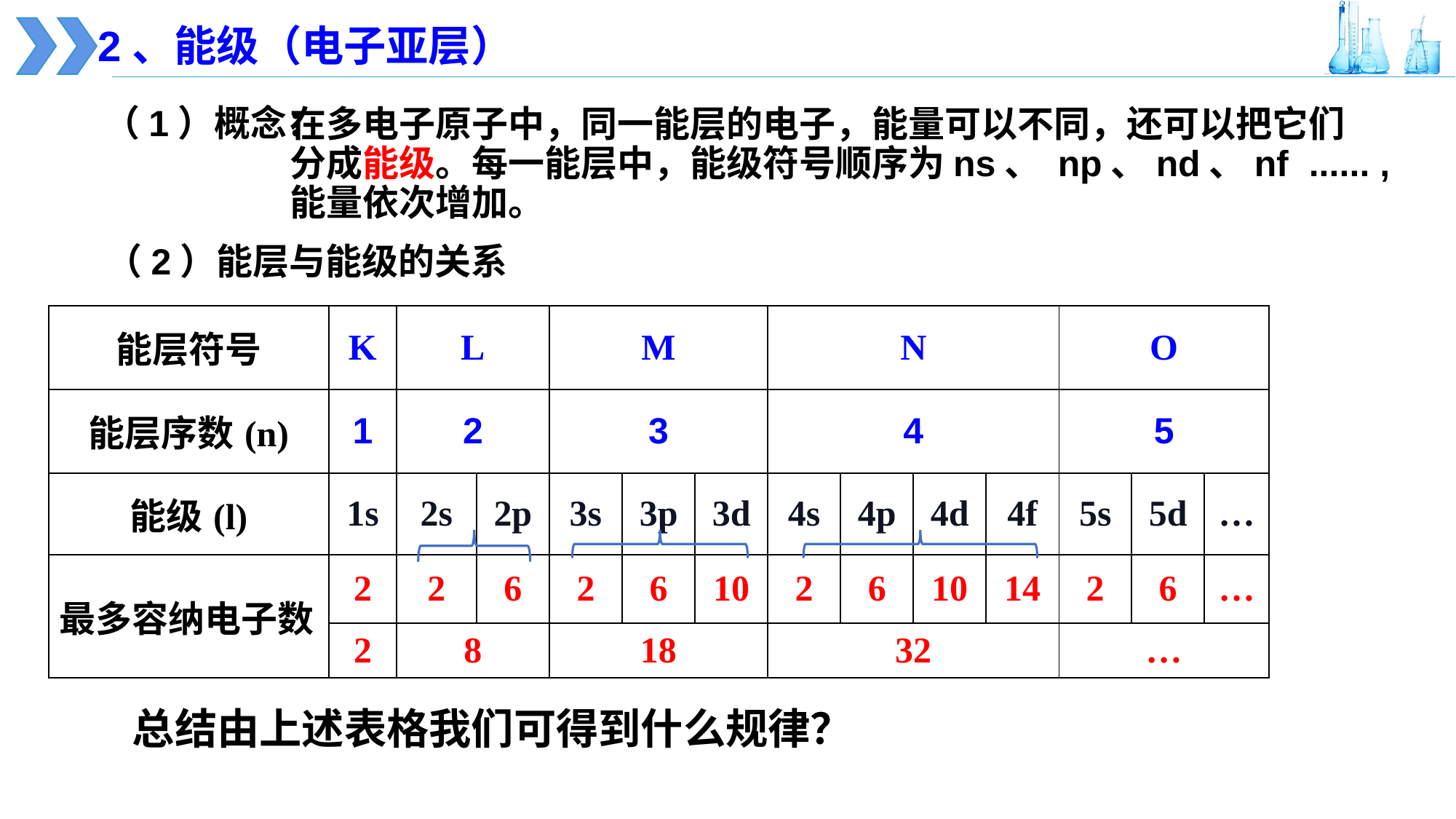

2、能级（电子亚层）
（1）概念：
    在多电子原子中，同一能层的电子，能量可以不同，还可以把它们
    分成能级。每一能层中，能级符号顺序为ns、 np、nd、nf  ...... ,
    能量依次增加。
（2）能层与能级的关系
| 能层符号 | K | L |  | M |  |  | N |  |  |  | O |  |  |
| --- | --- | --- | --- | --- | --- | --- | --- | --- | --- | --- | --- | --- | --- |
| 能层序数(n) | 1 | 2 |  | 3 |  |  | 4 |  |  |  | 5 |  |  |
| 能级(l) | 1s | 2s | 2p | 3s | 3p | 3d | 4s | 4p | 4d | 4f | 5s | 5d | … |
| 最多容纳电子数 | 2 | 2 | 6 | 2 | 6 | 10 | 2 | 6 | 10 | 14 | 2 | 6 | … |
|  | 2 | 8 |  | 18 |  |  | 32 |  |  |  | … |  |  |

总结由上述表格我们可得到什么规律？